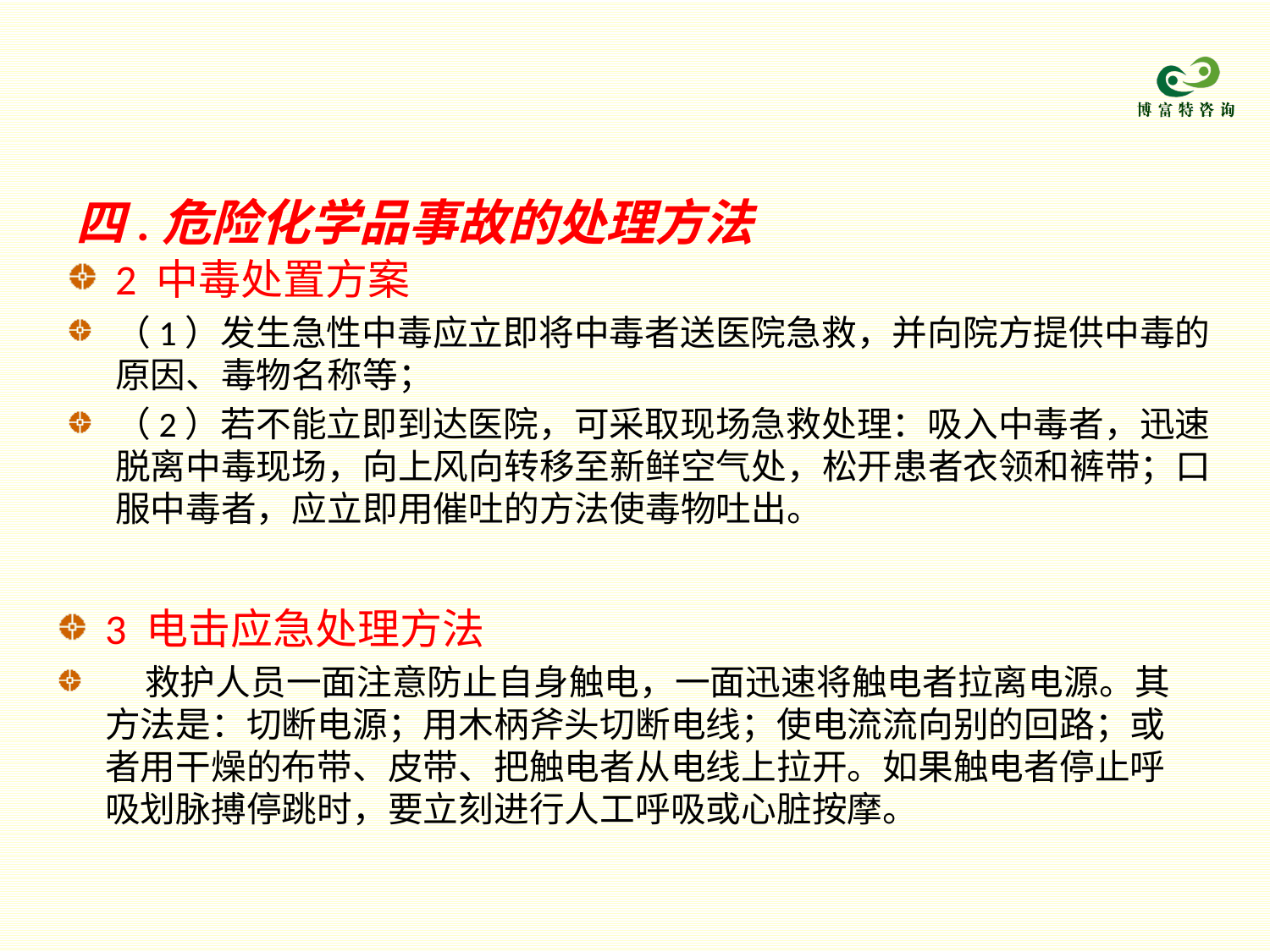

四.危险化学品事故的处理方法
2 中毒处置方案
（1）发生急性中毒应立即将中毒者送医院急救，并向院方提供中毒的原因、毒物名称等；
（2）若不能立即到达医院，可采取现场急救处理：吸入中毒者，迅速脱离中毒现场，向上风向转移至新鲜空气处，松开患者衣领和裤带；口服中毒者，应立即用催吐的方法使毒物吐出。
3 电击应急处理方法
    救护人员一面注意防止自身触电，一面迅速将触电者拉离电源。其方法是：切断电源；用木柄斧头切断电线；使电流流向别的回路；或者用干燥的布带、皮带、把触电者从电线上拉开。如果触电者停止呼吸划脉搏停跳时，要立刻进行人工呼吸或心脏按摩。